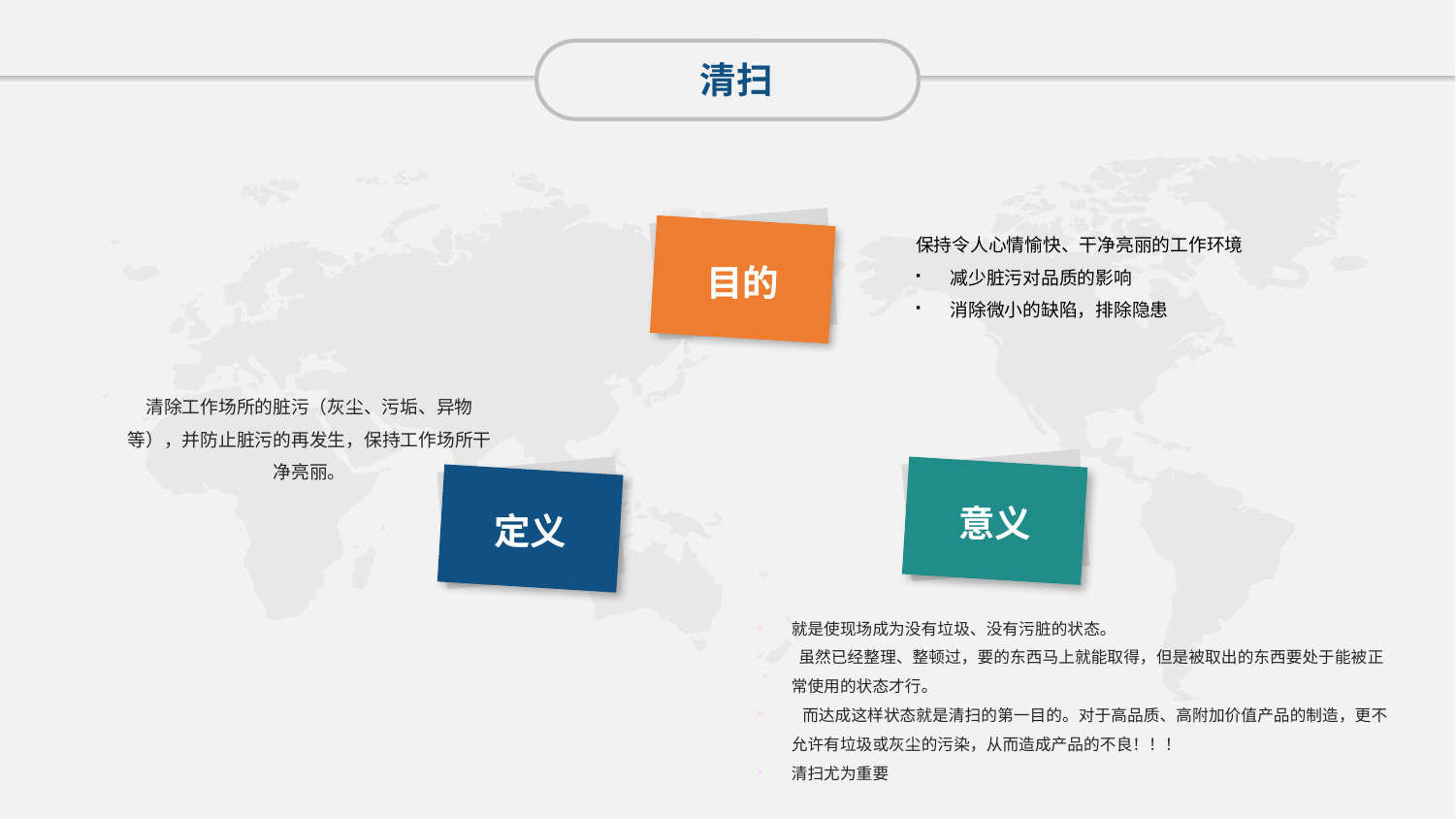

清扫
目的
保持令人心情愉快、干净亮丽的工作环境
减少脏污对品质的影响
消除微小的缺陷，排除隐患

清除工作场所的脏污（灰尘、污垢、异物等），并防止脏污的再发生，保持工作场所干净亮丽。
意义

定义

就是使现场成为没有垃圾、没有污脏的状态。
 虽然已经整理、整顿过，要的东西马上就能取得，但是被取出的东西要处于能被正常使用的状态才行。
  而达成这样状态就是清扫的第一目的。对于高品质、高附加价值产品的制造，更不允许有垃圾或灰尘的污染，从而造成产品的不良！！！
清扫尤为重要